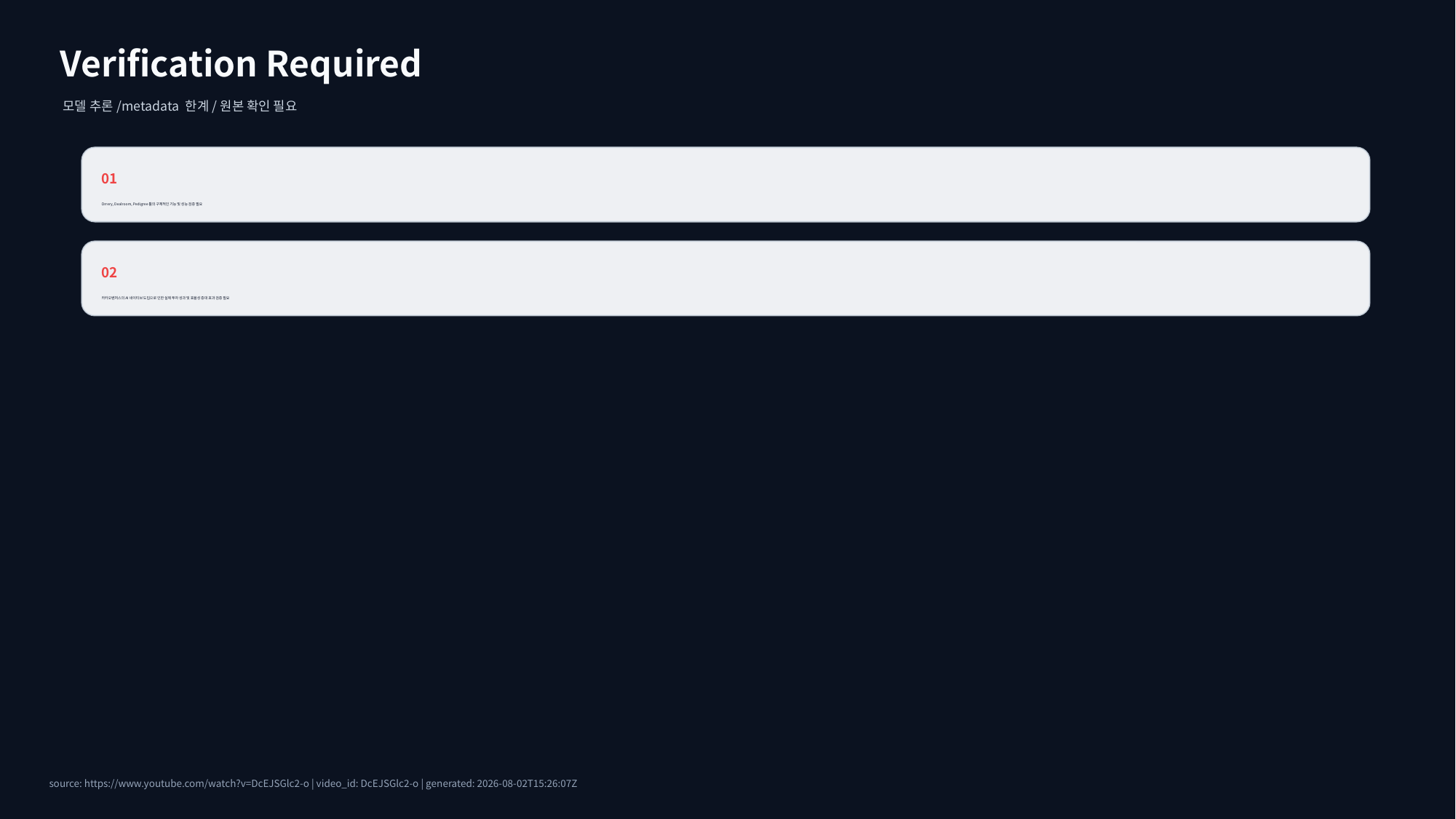

Verification Required
모델 추론/metadata 한계/원본 확인 필요

01
Orrery, Dealroom, Pedigree 툴의 구체적인 기능 및 성능 검증 필요

02
카카오벤처스의 AI 네이티브 도입으로 인한 실제 투자 성과 및 효율성 증대 효과 검증 필요
source: https://www.youtube.com/watch?v=DcEJSGlc2-o | video_id: DcEJSGlc2-o | generated: 2026-08-02T15:26:07Z